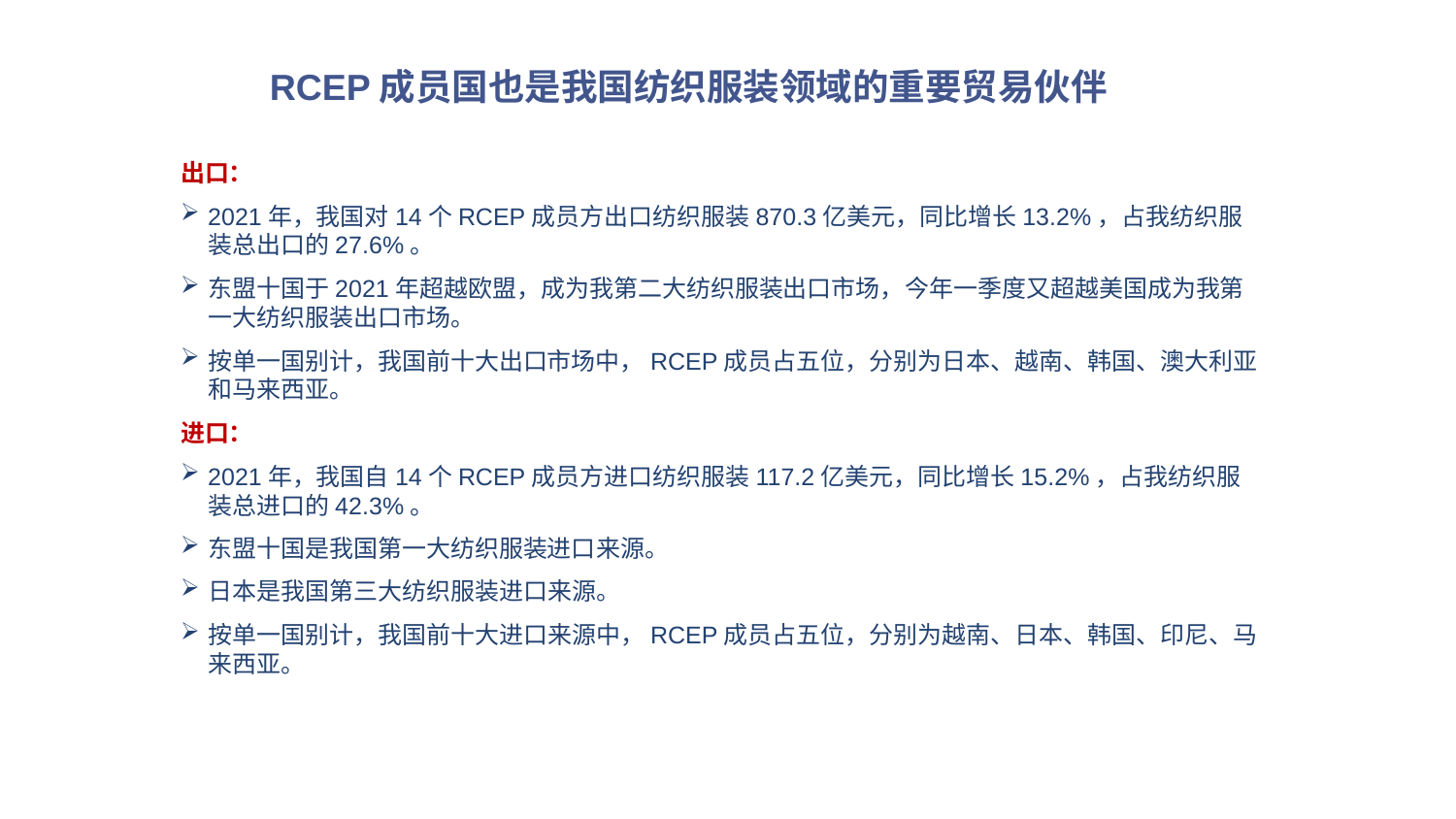

# RCEP成员国也是我国纺织服装领域的重要贸易伙伴
出口：
2021年，我国对14个RCEP成员方出口纺织服装870.3亿美元，同比增长13.2%，占我纺织服装总出口的27.6%。
东盟十国于2021年超越欧盟，成为我第二大纺织服装出口市场，今年一季度又超越美国成为我第一大纺织服装出口市场。
按单一国别计，我国前十大出口市场中，RCEP成员占五位，分别为日本、越南、韩国、澳大利亚和马来西亚。
进口：
2021年，我国自14个RCEP成员方进口纺织服装117.2亿美元，同比增长15.2%，占我纺织服装总进口的42.3%。
东盟十国是我国第一大纺织服装进口来源。
日本是我国第三大纺织服装进口来源。
按单一国别计，我国前十大进口来源中，RCEP成员占五位，分别为越南、日本、韩国、印尼、马来西亚。